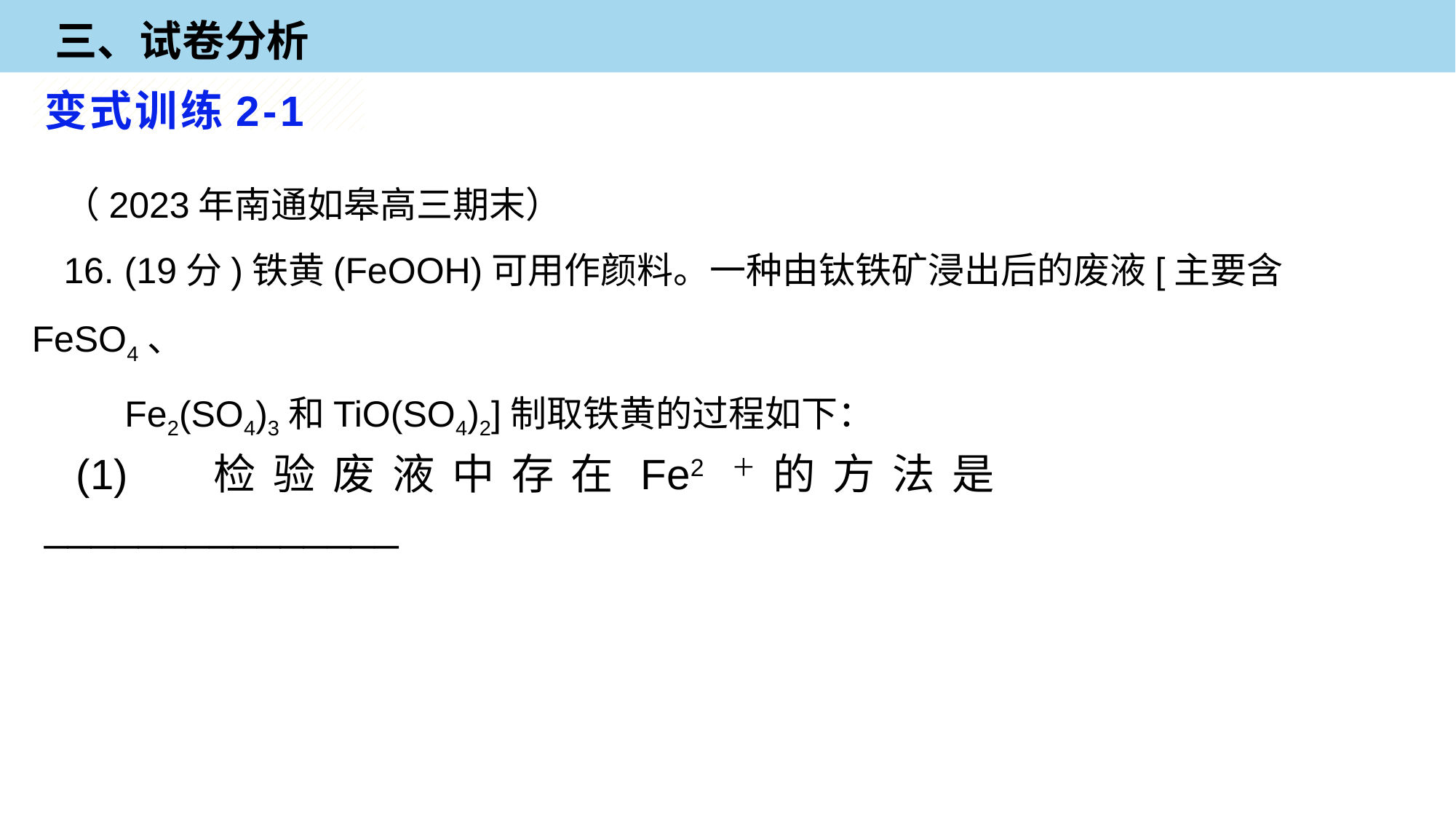

三、试卷分析
变式训练2-1
（2023年南通如皋高三期末）
16. (19分)铁黄(FeOOH)可用作颜料。一种由钛铁矿浸出后的废液[主要含FeSO4、
      Fe2(SO4)3和TiO(SO4)2]制取铁黄的过程如下：
(1)  检验废液中存在Fe2＋的方法是_______________